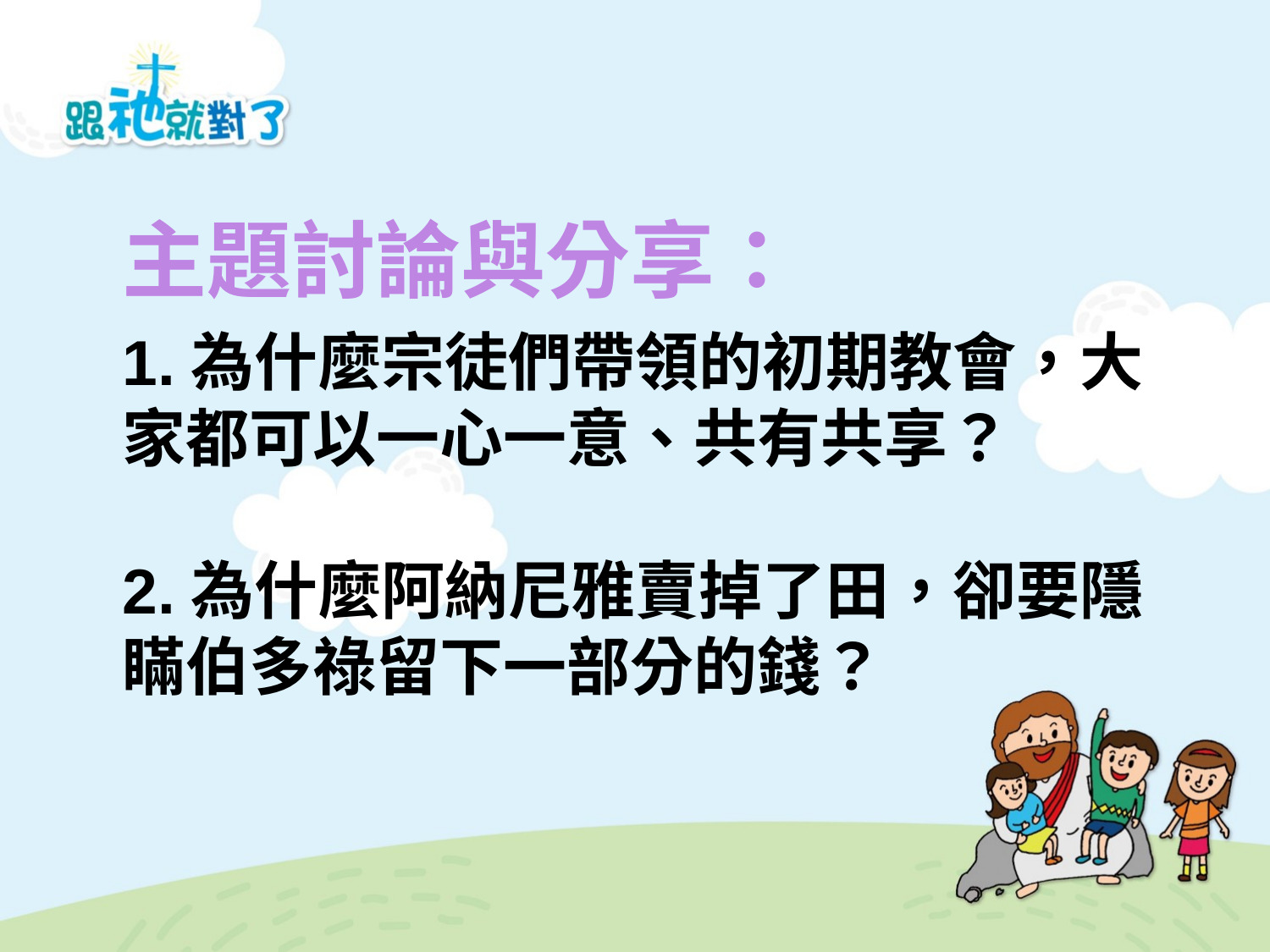

主題討論與分享：
1.為什麼宗徒們帶領的初期教會，大家都可以一心一意、共有共享？

2.為什麼阿納尼雅賣掉了田，卻要隱瞞伯多祿留下一部分的錢？